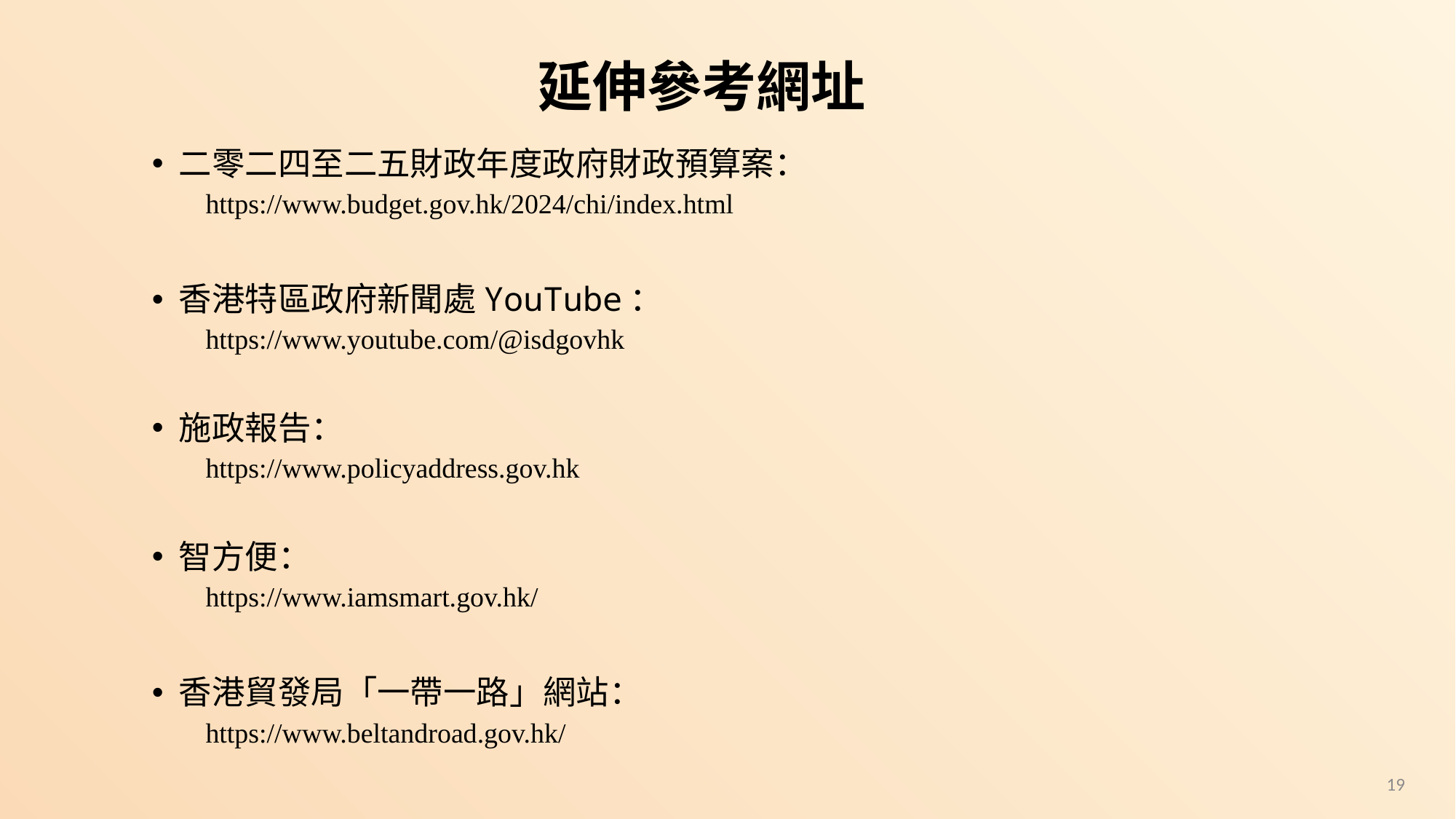

延伸參考網址
二零二四至二五財政年度政府財政預算案：
https://www.budget.gov.hk/2024/chi/index.html

香港特區政府新聞處YouTube：
https://www.youtube.com/@isdgovhk

施政報告：
https://www.policyaddress.gov.hk

智方便：
https://www.iamsmart.gov.hk/

香港貿發局「一帶一路」網站：
https://www.beltandroad.gov.hk/